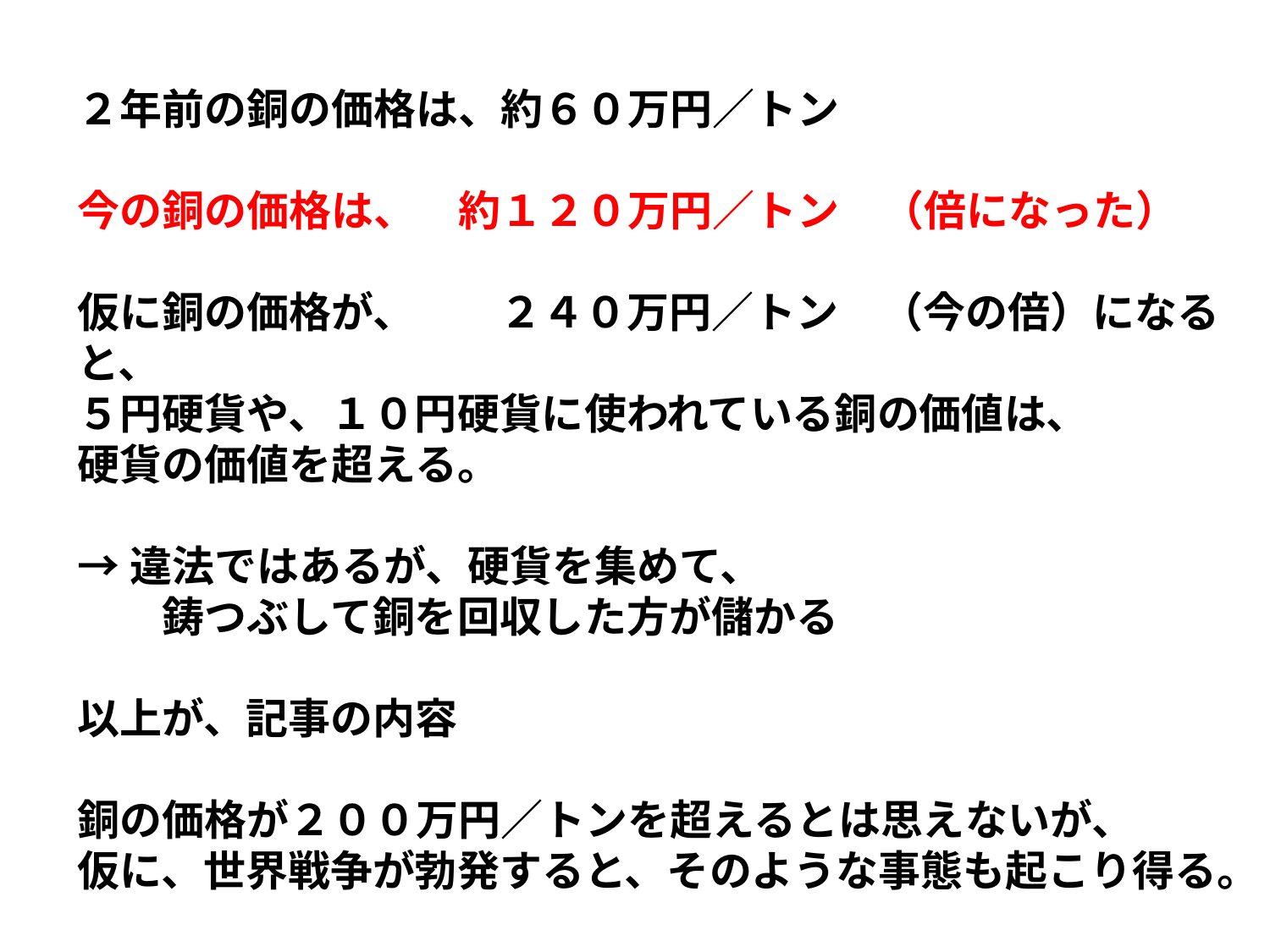

２年前の銅の価格は、約６０万円／トン

今の銅の価格は、　約１２０万円／トン　（倍になった）

仮に銅の価格が、　　２４０万円／トン　（今の倍）になると、
５円硬貨や、１０円硬貨に使われている銅の価値は、
硬貨の価値を超える。

→違法ではあるが、硬貨を集めて、
　　鋳つぶして銅を回収した方が儲かる

以上が、記事の内容

銅の価格が２００万円／トンを超えるとは思えないが、
仮に、世界戦争が勃発すると、そのような事態も起こり得る。